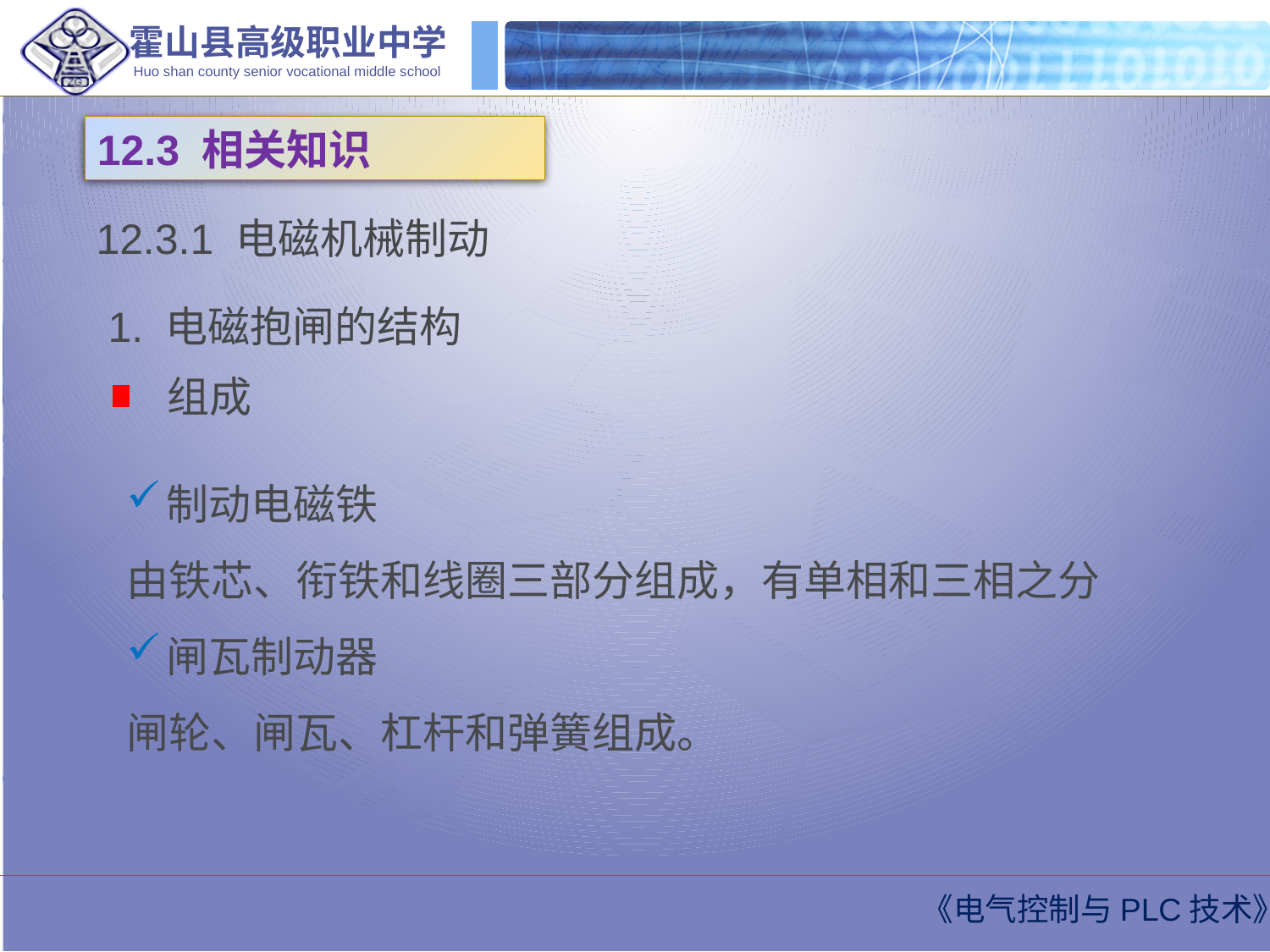

12.3 相关知识
12.3.1 电磁机械制动
1. 电磁抱闸的结构
组成

制动电磁铁
由铁芯、衔铁和线圈三部分组成，有单相和三相之分
闸瓦制动器
闸轮、闸瓦、杠杆和弹簧组成。